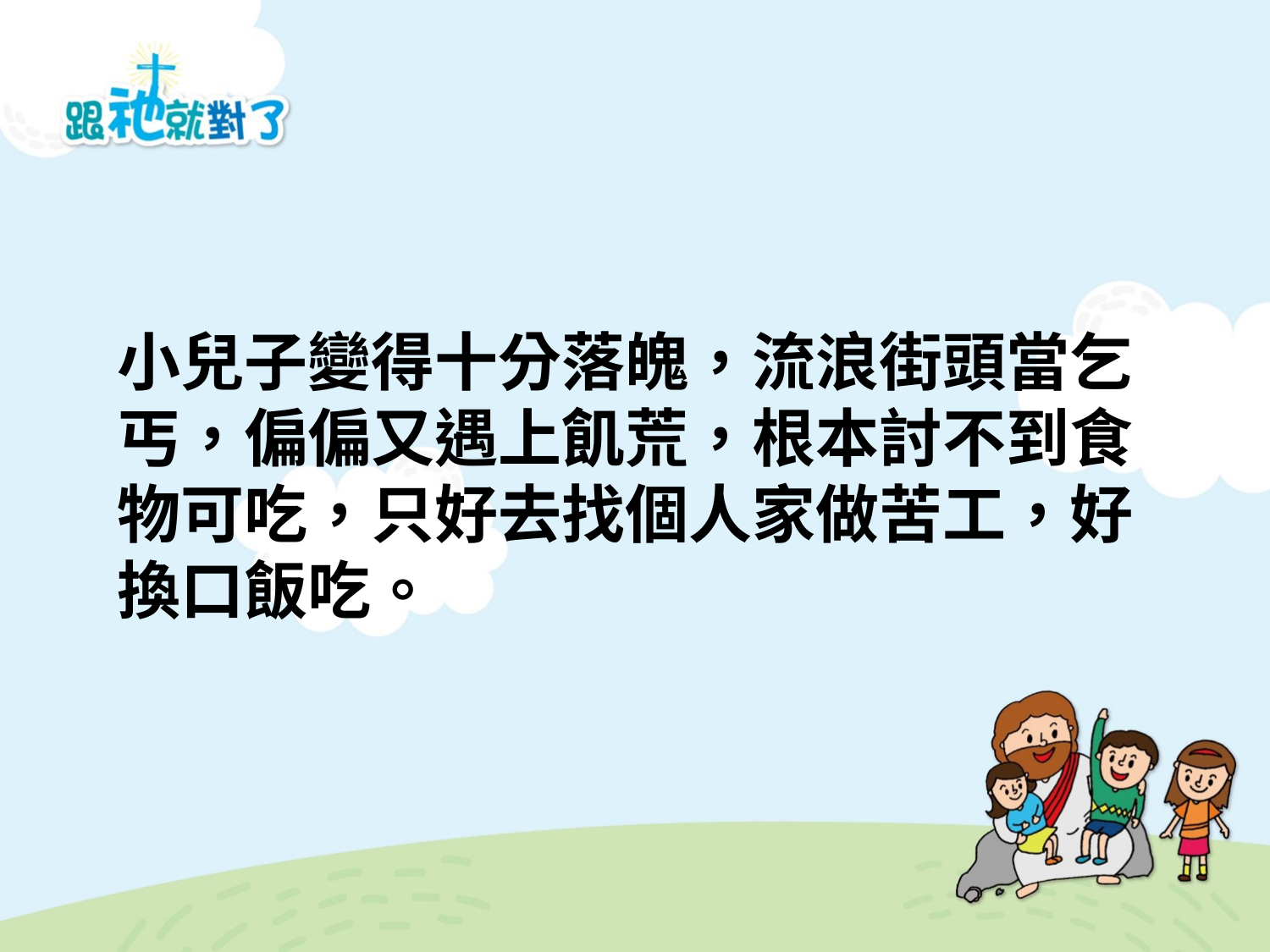

小兒子變得十分落魄，流浪街頭當乞丐，偏偏又遇上飢荒，根本討不到食物可吃，只好去找個人家做苦工，好換口飯吃。